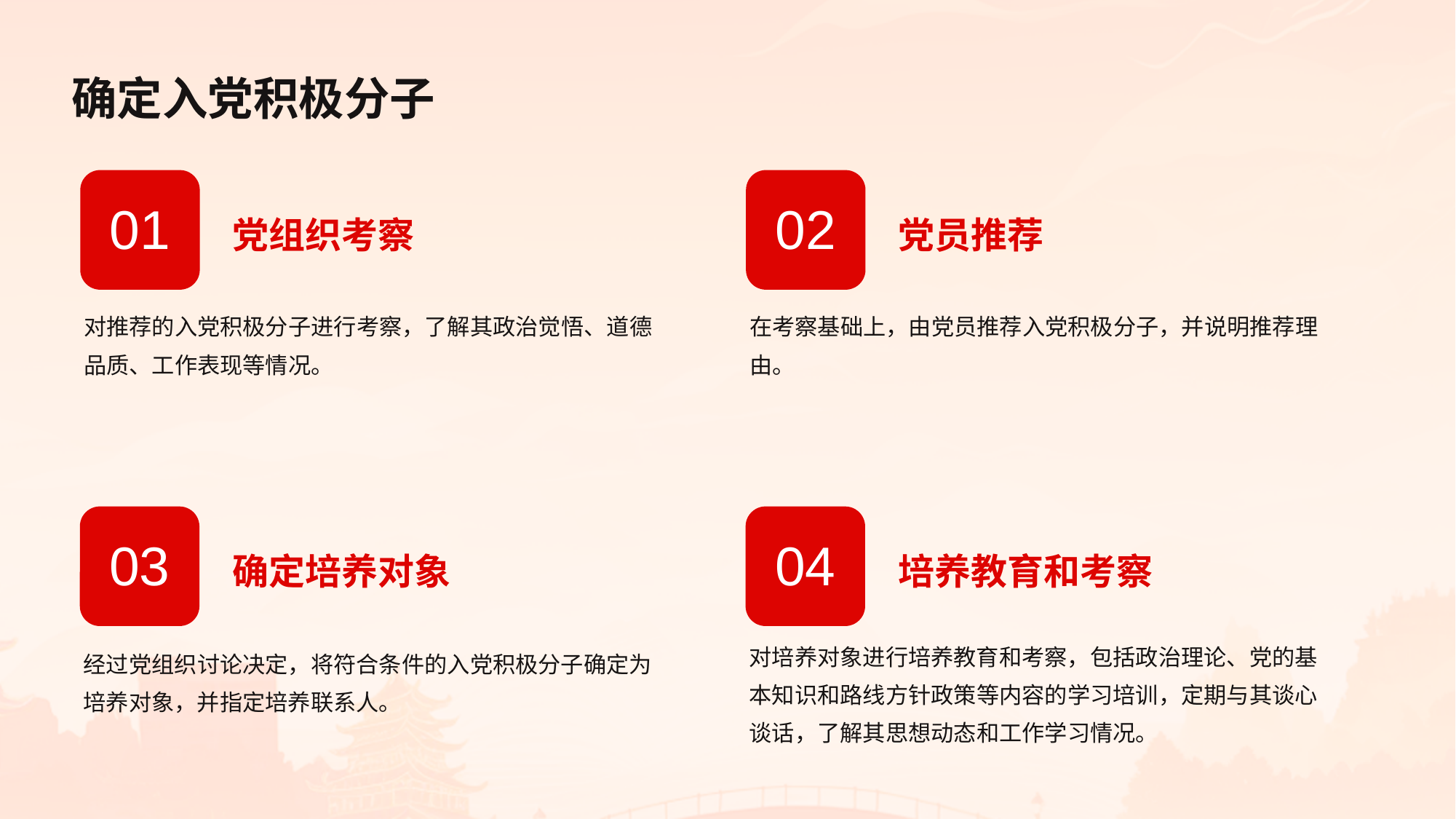

确定入党积极分子

党组织考察

党员推荐
01
02
对推荐的入党积极分子进行考察，了解其政治觉悟、道德品质、工作表现等情况。
在考察基础上，由党员推荐入党积极分子，并说明推荐理由。

确定培养对象

培养教育和考察
03
04
对培养对象进行培养教育和考察，包括政治理论、党的基本知识和路线方针政策等内容的学习培训，定期与其谈心谈话，了解其思想动态和工作学习情况。
经过党组织讨论决定，将符合条件的入党积极分子确定为培养对象，并指定培养联系人。